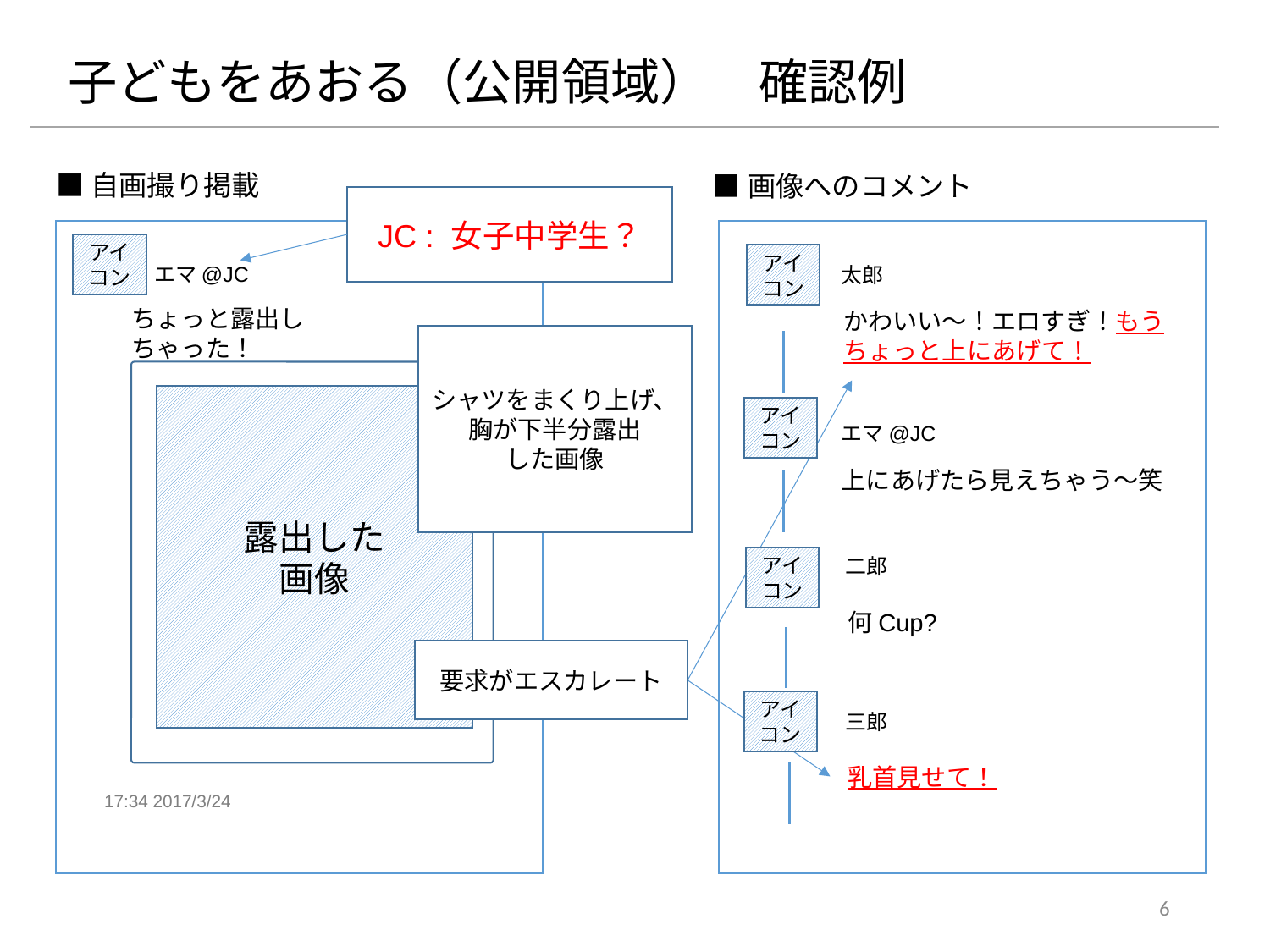

子どもをあおる（公開領域）　確認例
■自画撮り掲載
■画像へのコメント
JC : 女子中学生？

アイコン
エマ@JC
太郎
アイコン
ちょっと露出しちゃった！
かわいい～！エロすぎ！もうちょっと上にあげて！
シャツをまくり上げ、
胸が下半分露出
した画像

露出した
画像
アイコン
エマ@JC
上にあげたら見えちゃう～笑
二郎
アイコン
何Cup?
要求がエスカレート
三郎
アイコン
乳首見せて！
17:34 2017/3/24
6